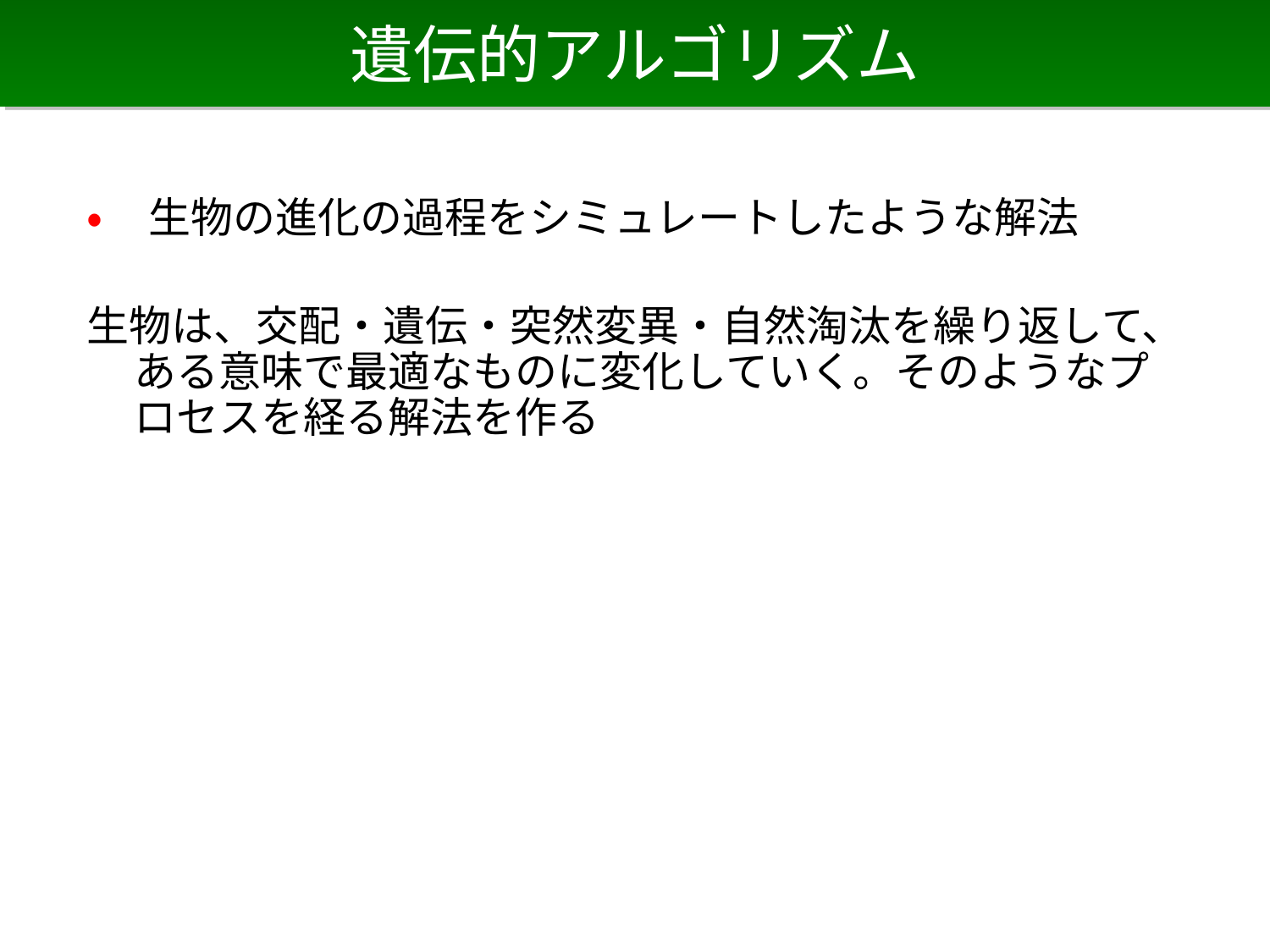

# 遺伝的アルゴリズム
• 生物の進化の過程をシミュレートしたような解法

生物は、交配・遺伝・突然変異・自然淘汰を繰り返して、ある意味で最適なものに変化していく。そのようなプロセスを経る解法を作る